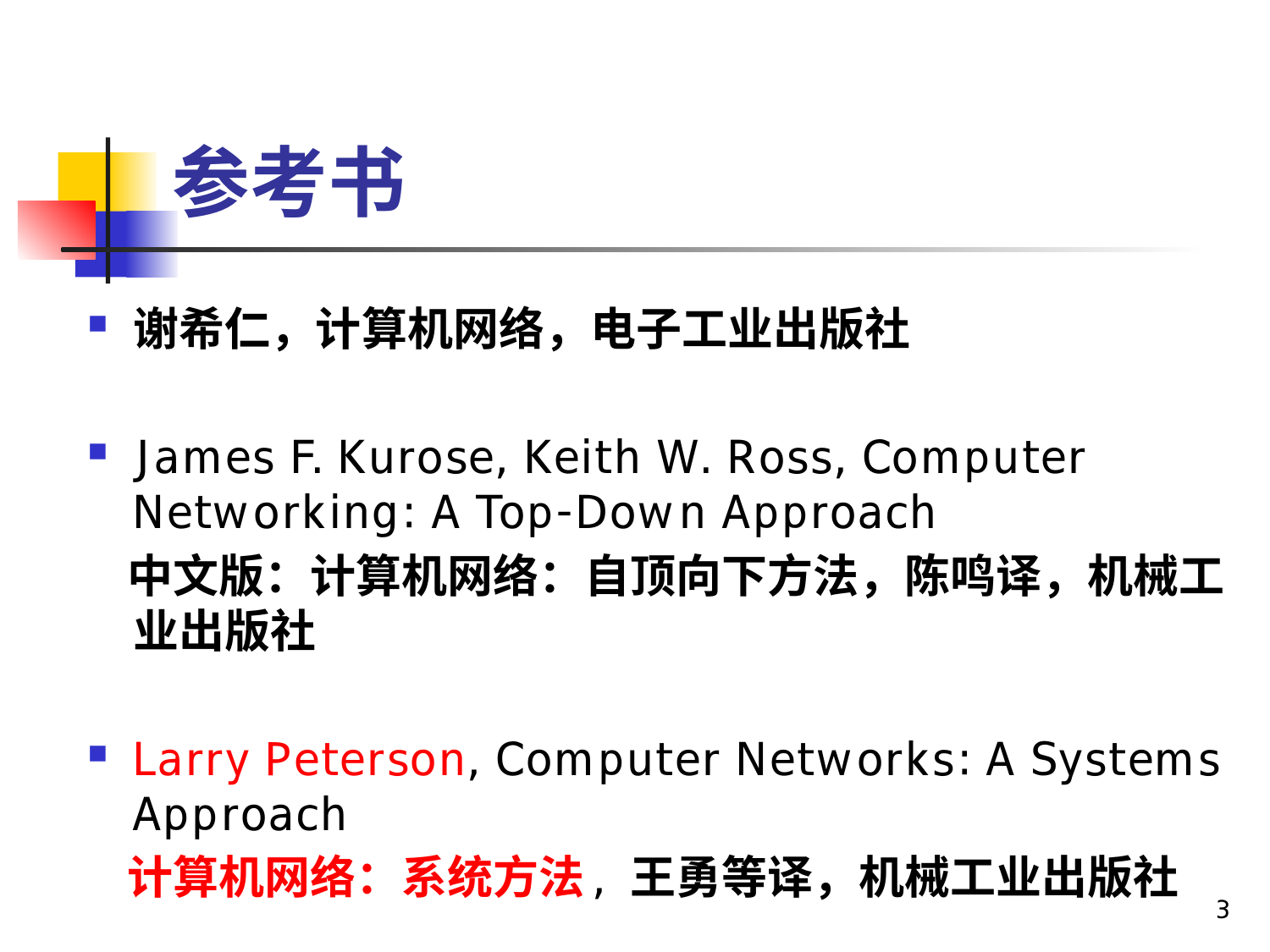

# 参考书
谢希仁，计算机网络，电子工业出版社

James F. Kurose, Keith W. Ross, Computer Networking: A Top-Down Approach
   中文版：计算机网络：自顶向下方法，陈鸣译，机械工业出版社

Larry Peterson, Computer Networks: A Systems Approach
   计算机网络：系统方法, 王勇等译，机械工业出版社
3